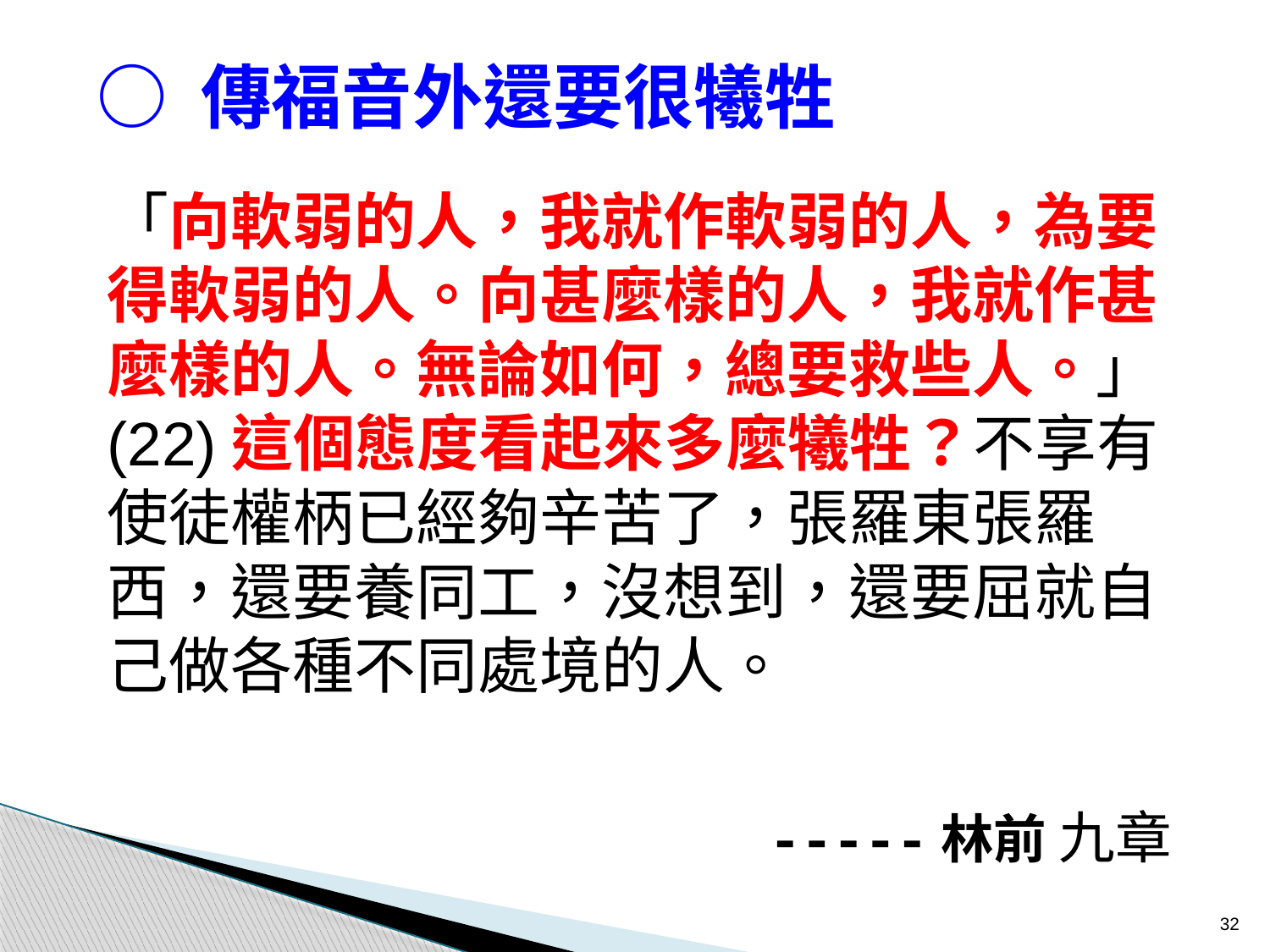

○ 傳福音外還要很犧牲
「向軟弱的人，我就作軟弱的人，為要得軟弱的人。向甚麼樣的人，我就作甚麼樣的人。無論如何，總要救些人。」(22)這個態度看起來多麼犧牲？不享有使徒權柄已經夠辛苦了，張羅東張羅西，還要養同工，沒想到，還要屈就自己做各種不同處境的人。
-----林前 九章
32